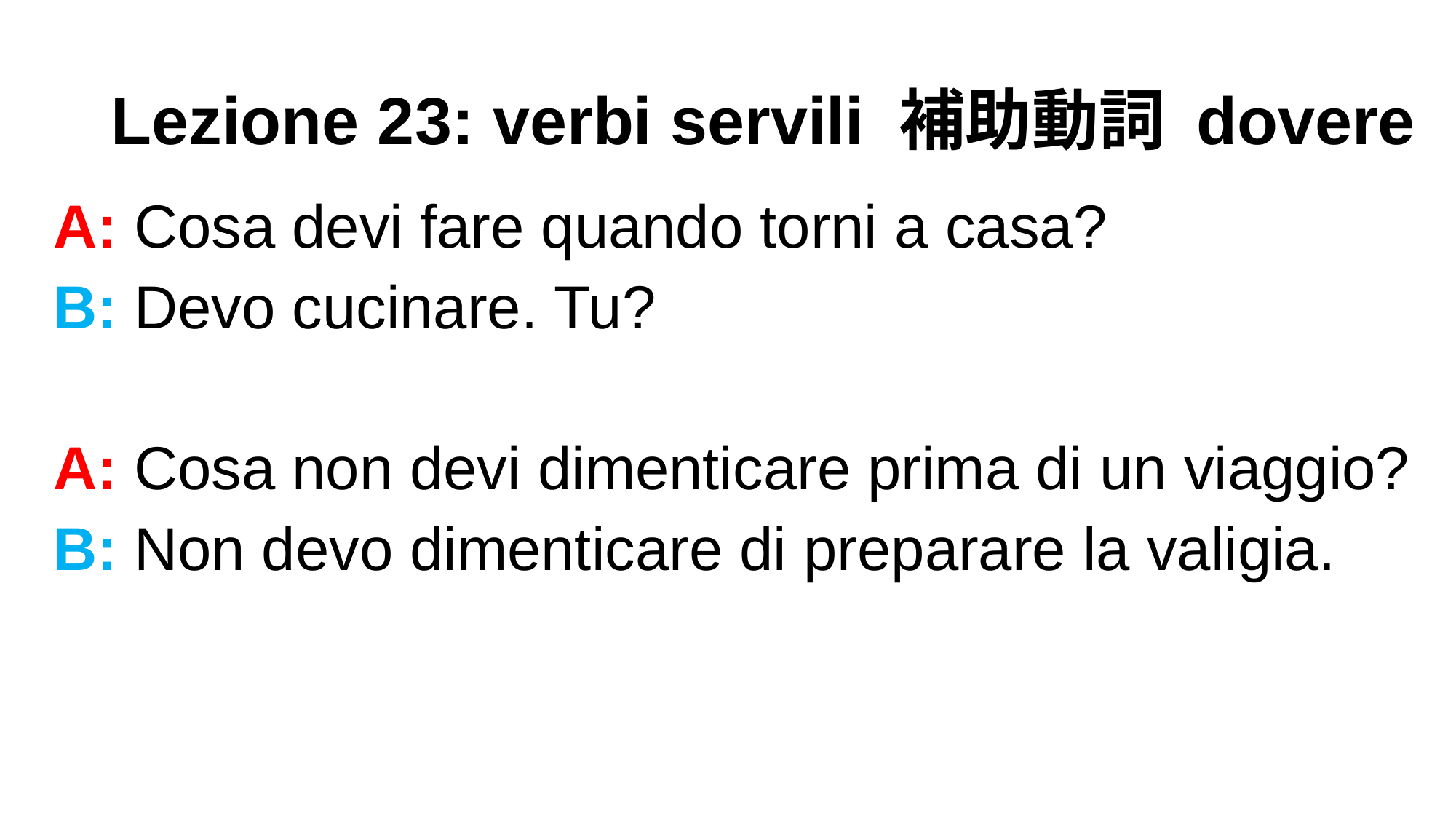

# Lezione 23: verbi servili 補助動詞 dovere
A: Cosa devi fare quando torni a casa?
B: Devo cucinare. Tu?

A: Cosa non devi dimenticare prima di un viaggio?
B: Non devo dimenticare di preparare la valigia.